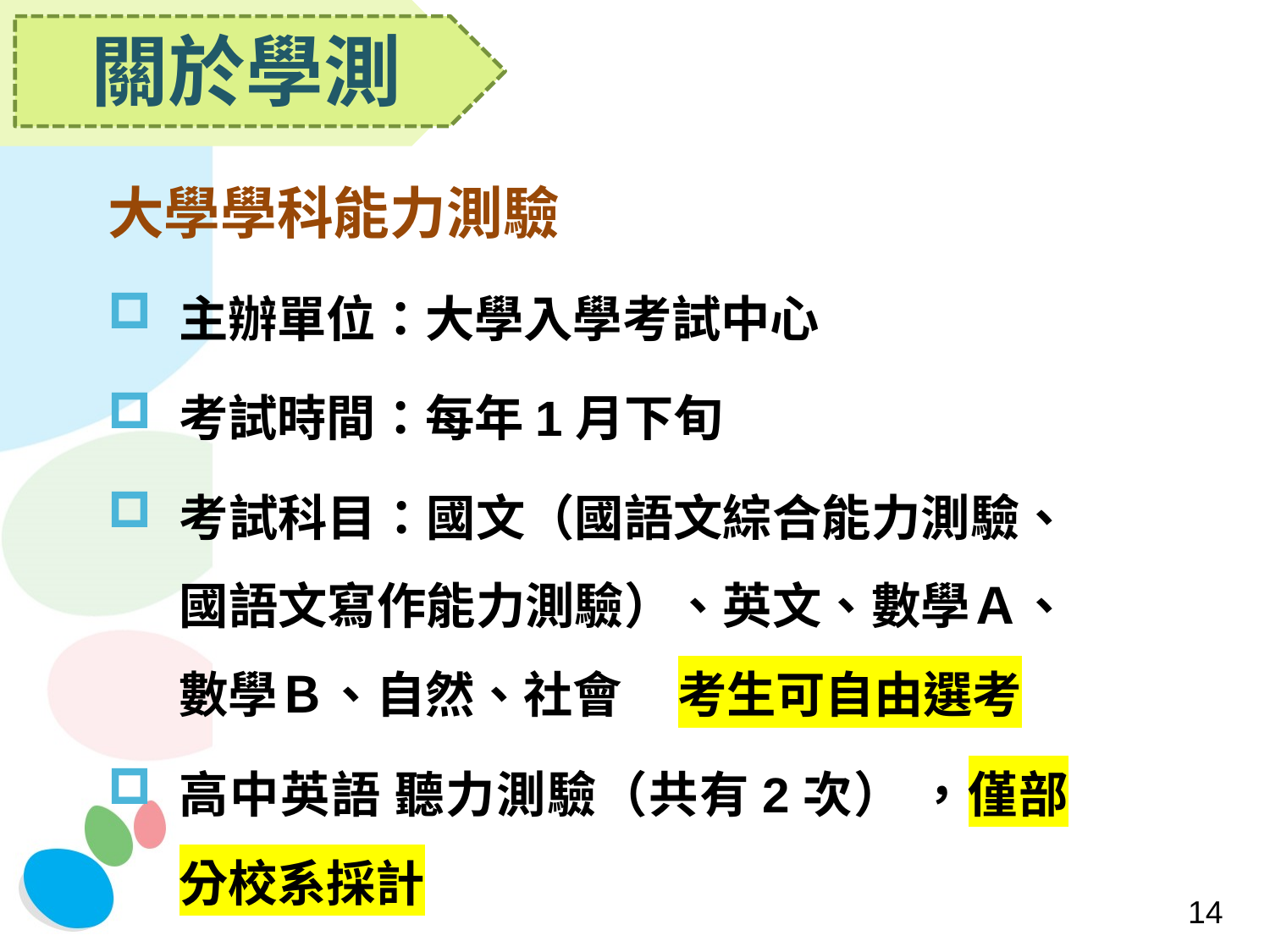

# 關於學測
大學學科能力測驗
主辦單位：大學入學考試中心
考試時間：每年1月下旬
考試科目：國文（國語文綜合能力測驗、 國語文寫作能力測驗）、英文、數學Ａ、 數學Ｂ、自然、社會     考生可自由選考
高中英語 聽力測驗（共有2次） ，僅部分校系採計
14